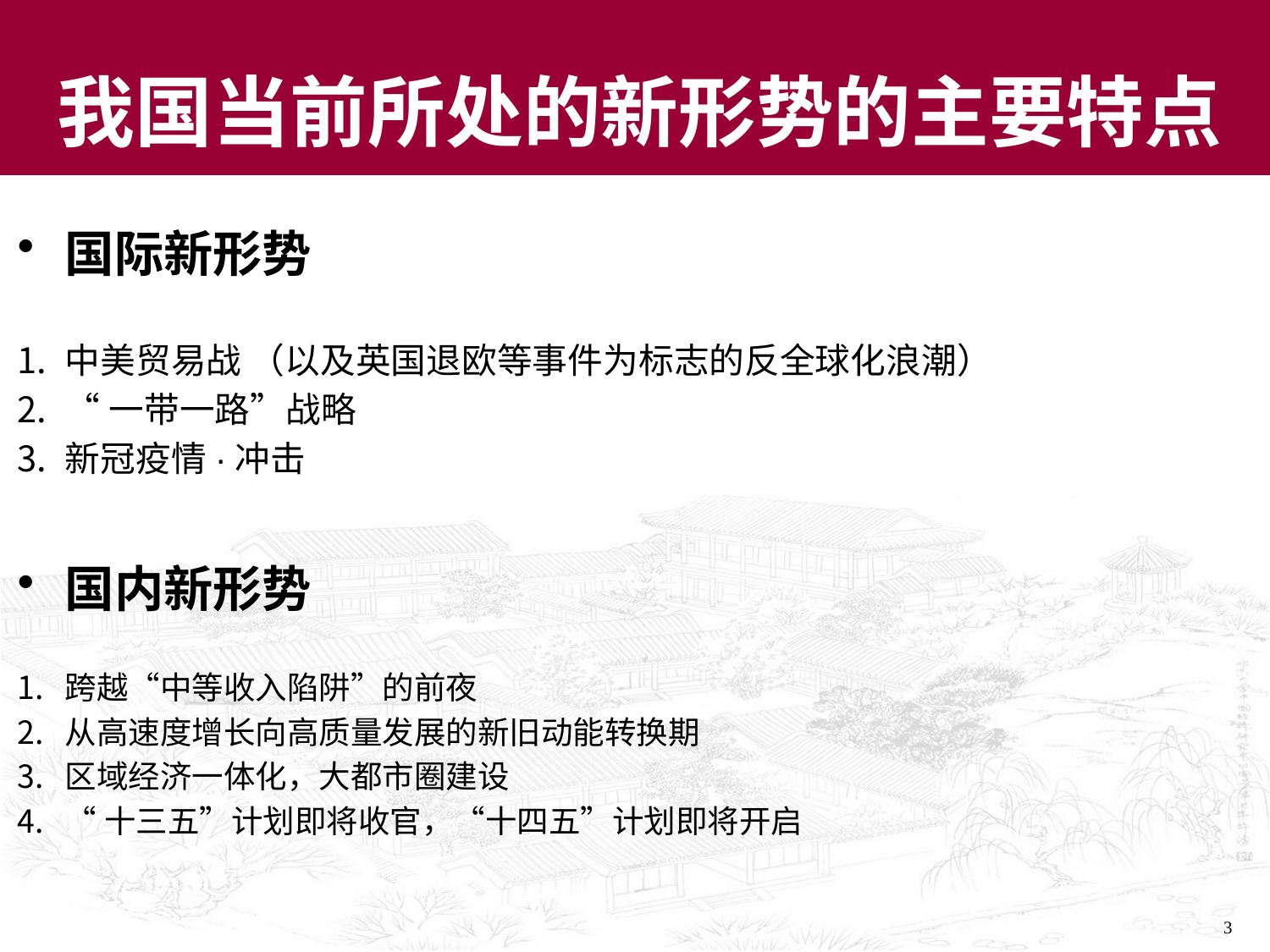

# 我国当前所处的新形势的主要特点
国际新形势

中美贸易战 （以及英国退欧等事件为标志的反全球化浪潮）
“一带一路”战略
新冠疫情·冲击

国内新形势

跨越“中等收入陷阱”的前夜
从高速度增长向高质量发展的新旧动能转换期
区域经济一体化，大都市圈建设
“十三五”计划即将收官，“十四五”计划即将开启
3